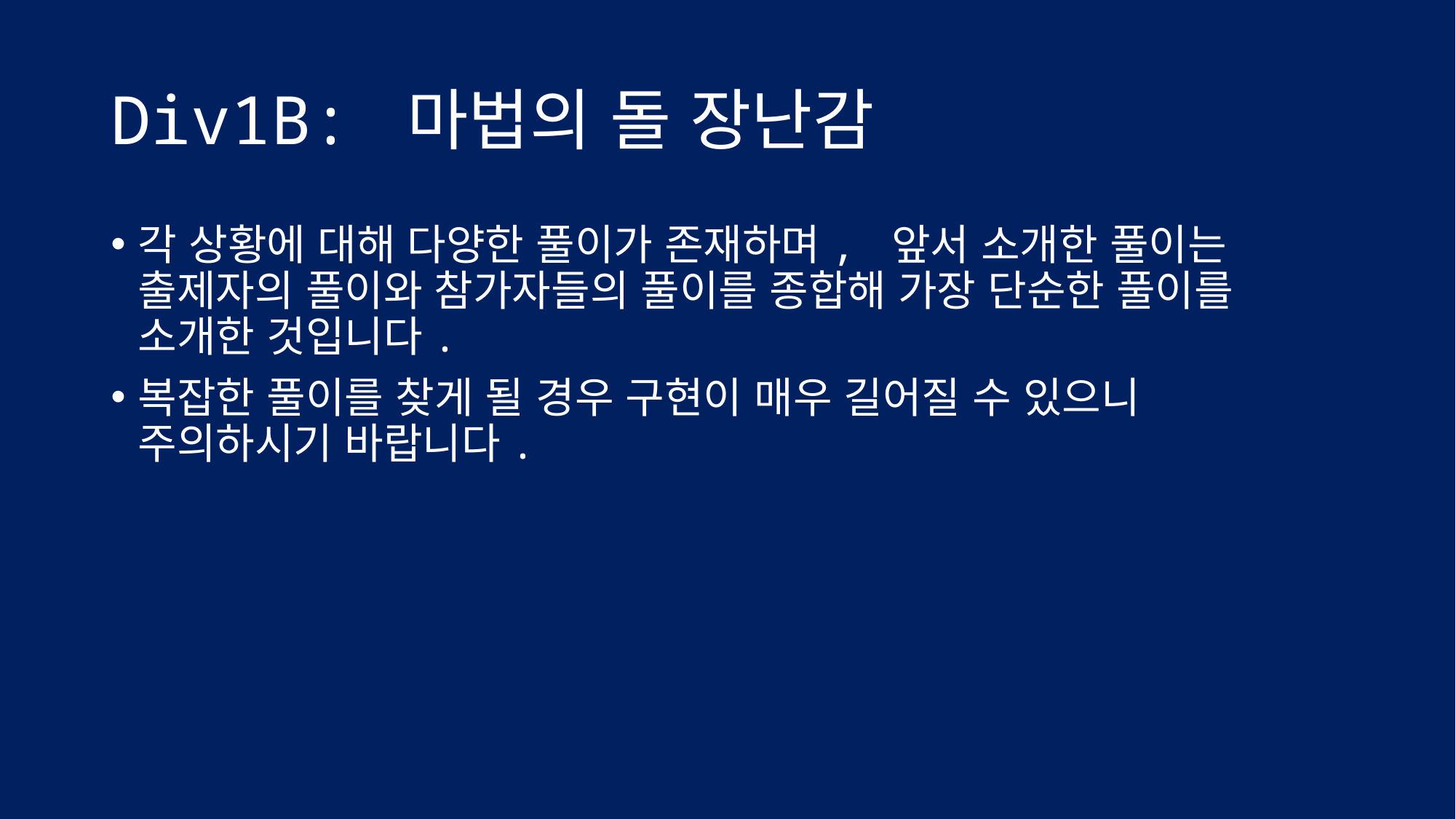

# Div1B: 마법의 돌 장난감
각 상황에 대해 다양한 풀이가 존재하며, 앞서 소개한 풀이는 출제자의 풀이와 참가자들의 풀이를 종합해 가장 단순한 풀이를 소개한 것입니다.
복잡한 풀이를 찾게 될 경우 구현이 매우 길어질 수 있으니 주의하시기 바랍니다.